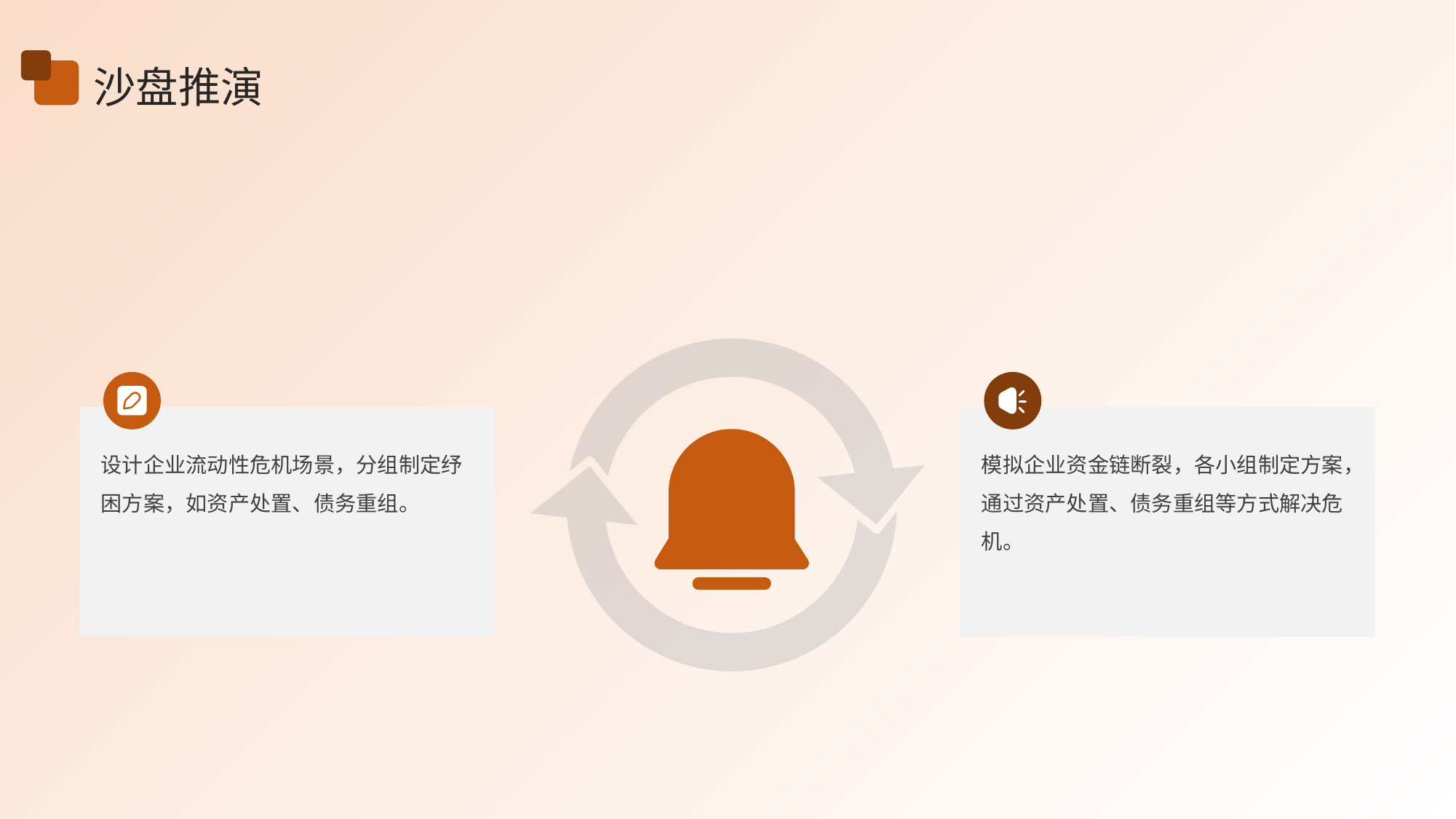

沙盘推演

设计企业流动性危机场景，分组制定纾困方案，如资产处置、债务重组。
模拟企业资金链断裂，各小组制定方案，通过资产处置、债务重组等方式解决危机。